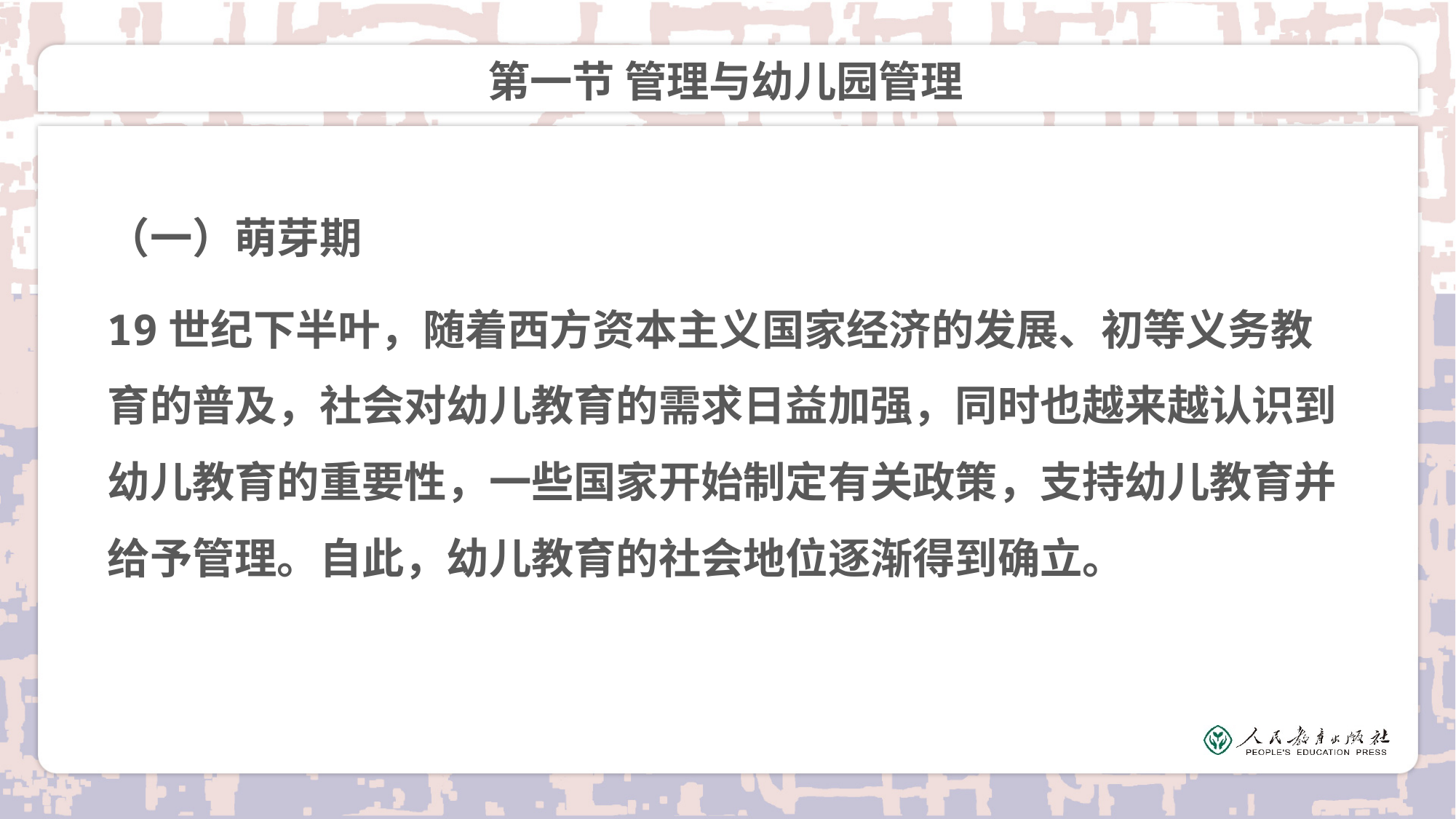

# 第一节 管理与幼儿园管理
（一）萌芽期
19世纪下半叶，随着西方资本主义国家经济的发展、初等义务教育的普及，社会对幼儿教育的需求日益加强，同时也越来越认识到幼儿教育的重要性，一些国家开始制定有关政策，支持幼儿教育并给予管理。自此，幼儿教育的社会地位逐渐得到确立。